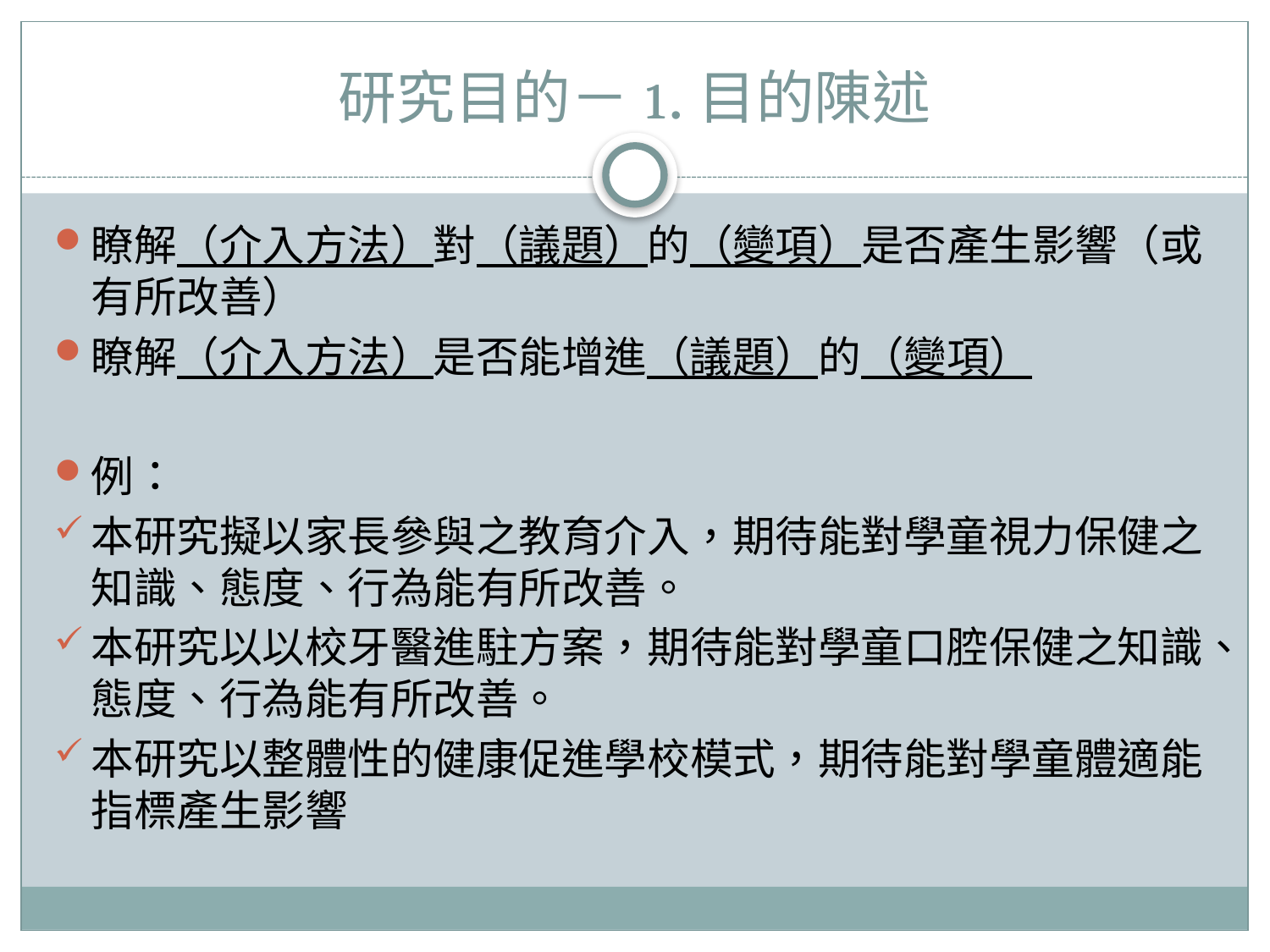

# 研究目的－1.目的陳述
瞭解（介入方法）對（議題）的（變項）是否產生影響（或有所改善）
瞭解（介入方法）是否能增進（議題）的（變項）

例：
本研究擬以家長參與之教育介入，期待能對學童視力保健之知識、態度、行為能有所改善。
本研究以以校牙醫進駐方案，期待能對學童口腔保健之知識、態度、行為能有所改善。
本研究以整體性的健康促進學校模式，期待能對學童體適能指標產生影響